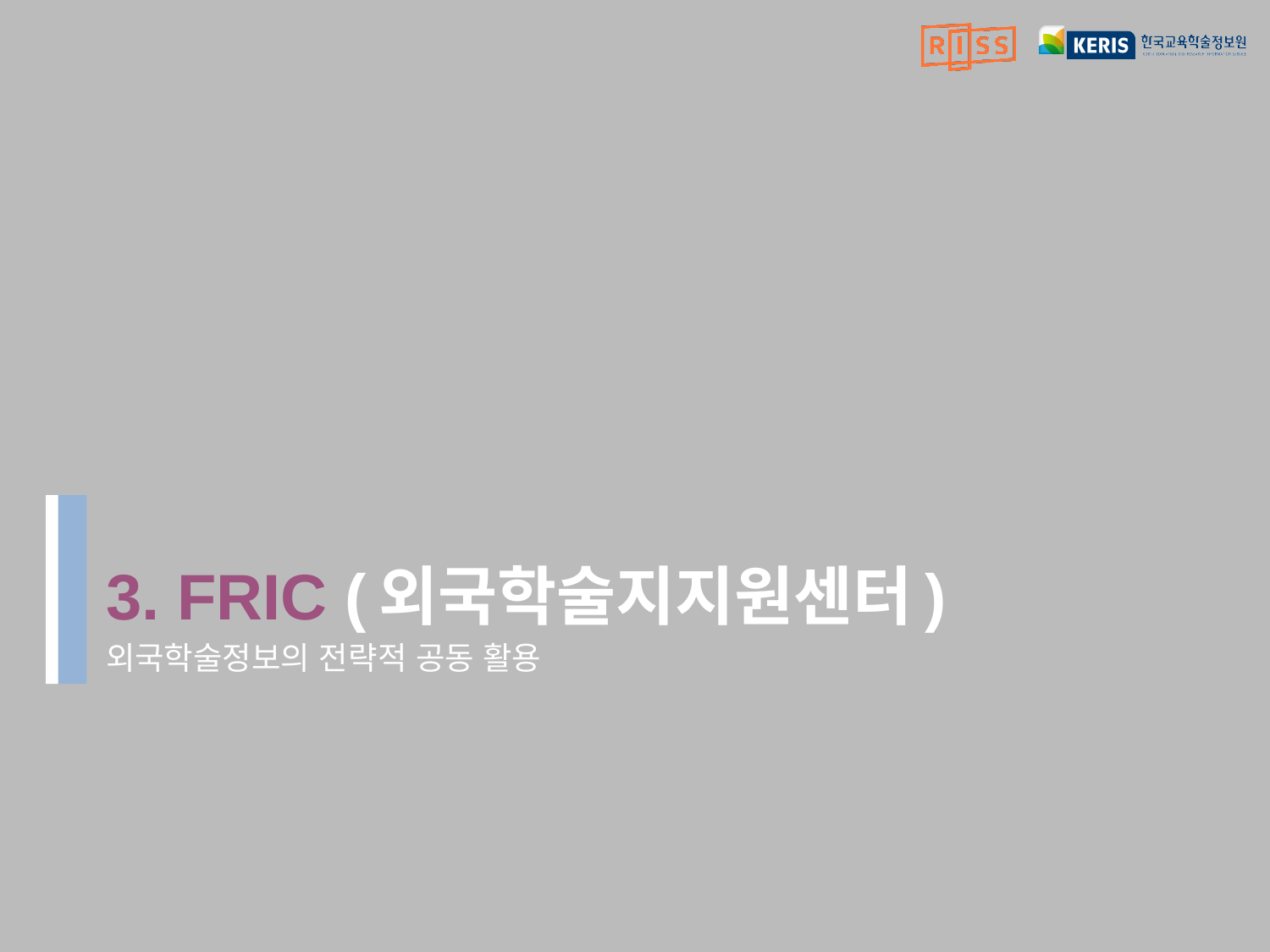

# 3. FRIC (외국학술지지원센터)
외국학술정보의 전략적 공동 활용